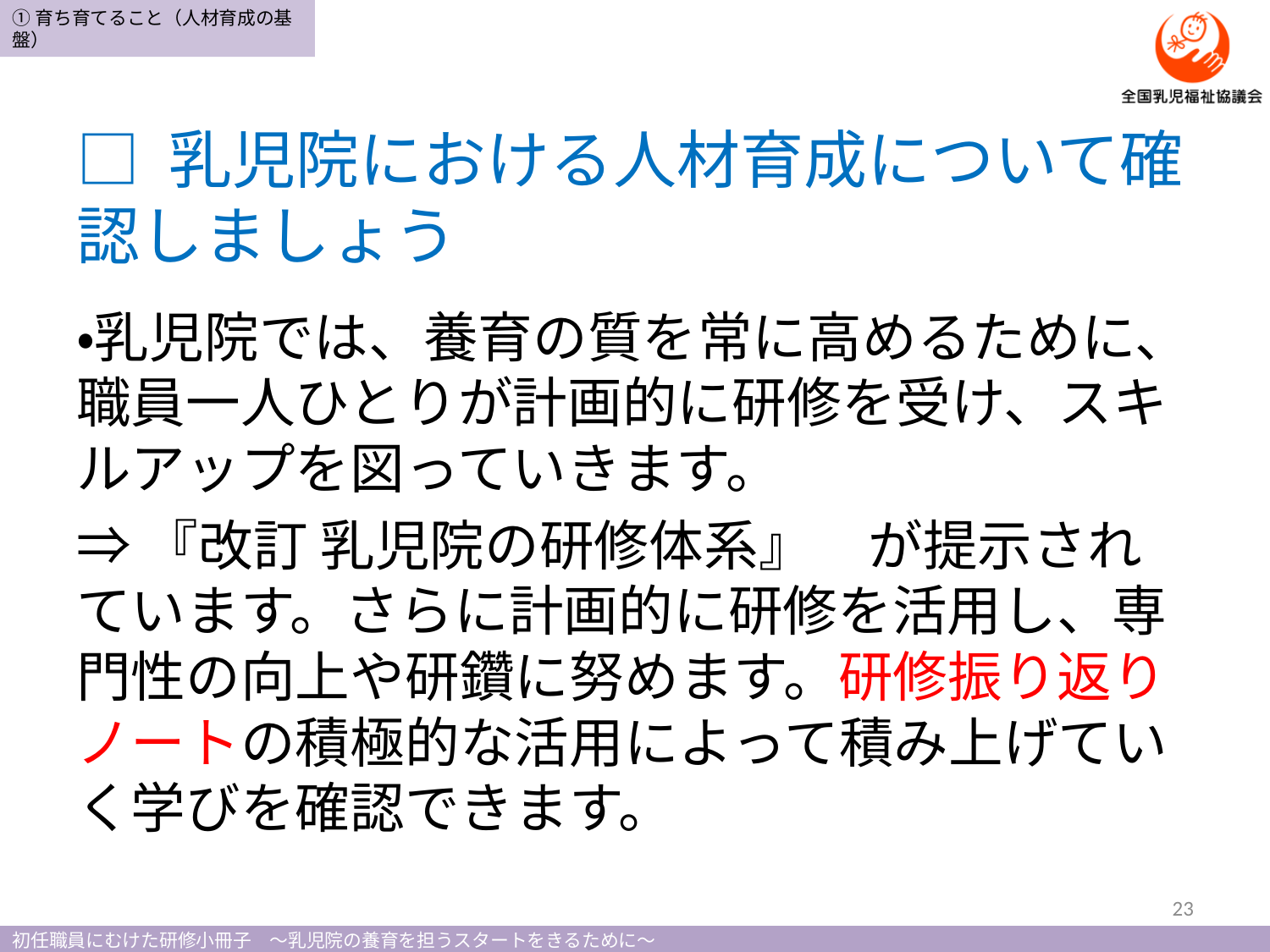

# □ 乳児院における人材育成について確認しましょう
・乳児院では、養育の質を常に高めるために、職員一人ひとりが計画的に研修を受け、スキルアップを図っていきます。
⇒『改訂 乳児院の研修体系』　が提示されています。さらに計画的に研修を活用し、専門性の向上や研鑽に努めます。研修振り返りノートの積極的な活用によって積み上げていく学びを確認できます。

23